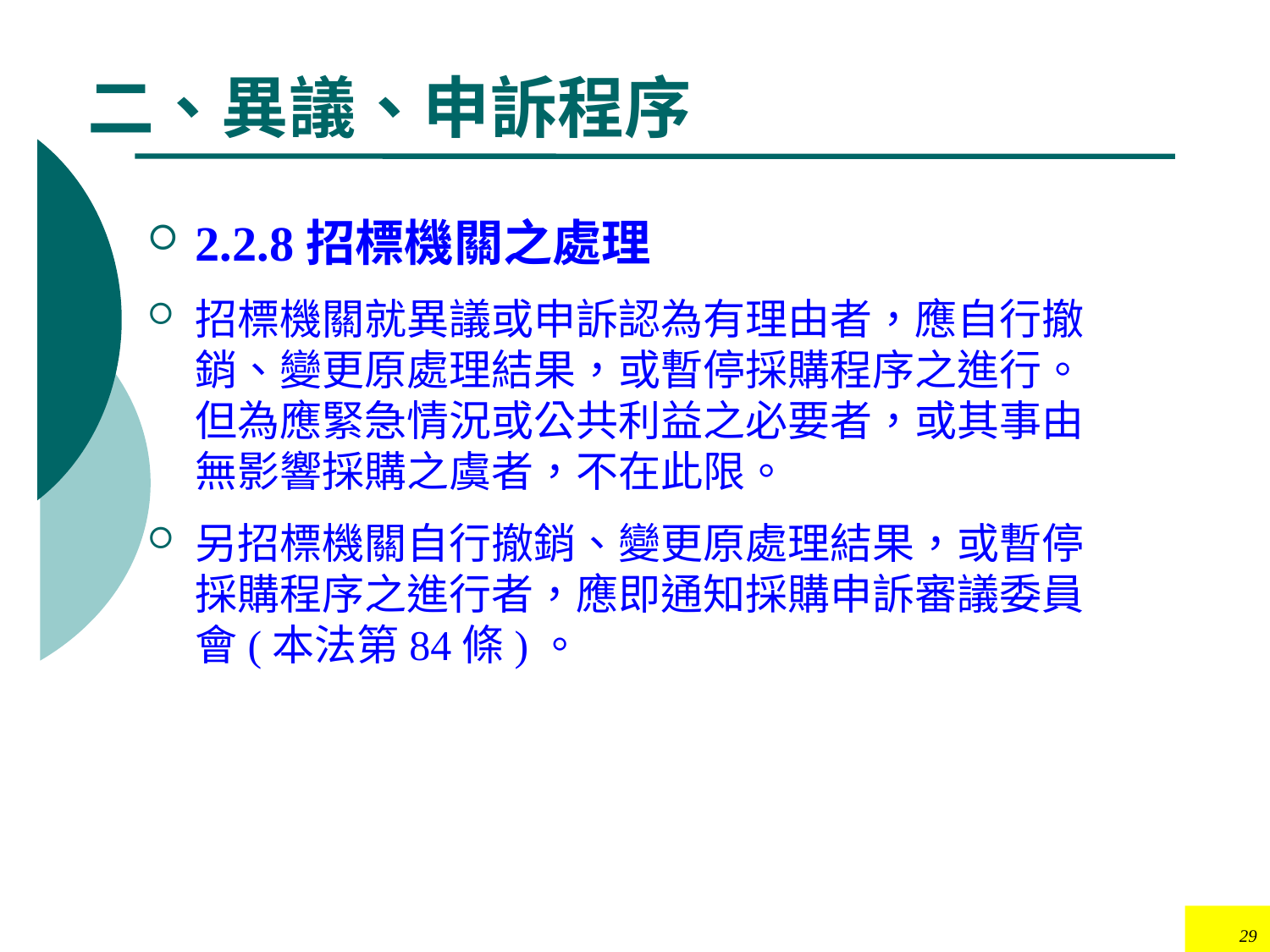

# 二、異議、申訴程序
2.2.8招標機關之處理
招標機關就異議或申訴認為有理由者，應自行撤銷、變更原處理結果，或暫停採購程序之進行。但為應緊急情況或公共利益之必要者，或其事由無影響採購之虞者，不在此限。
另招標機關自行撤銷、變更原處理結果，或暫停採購程序之進行者，應即通知採購申訴審議委員會(本法第84條)。
29